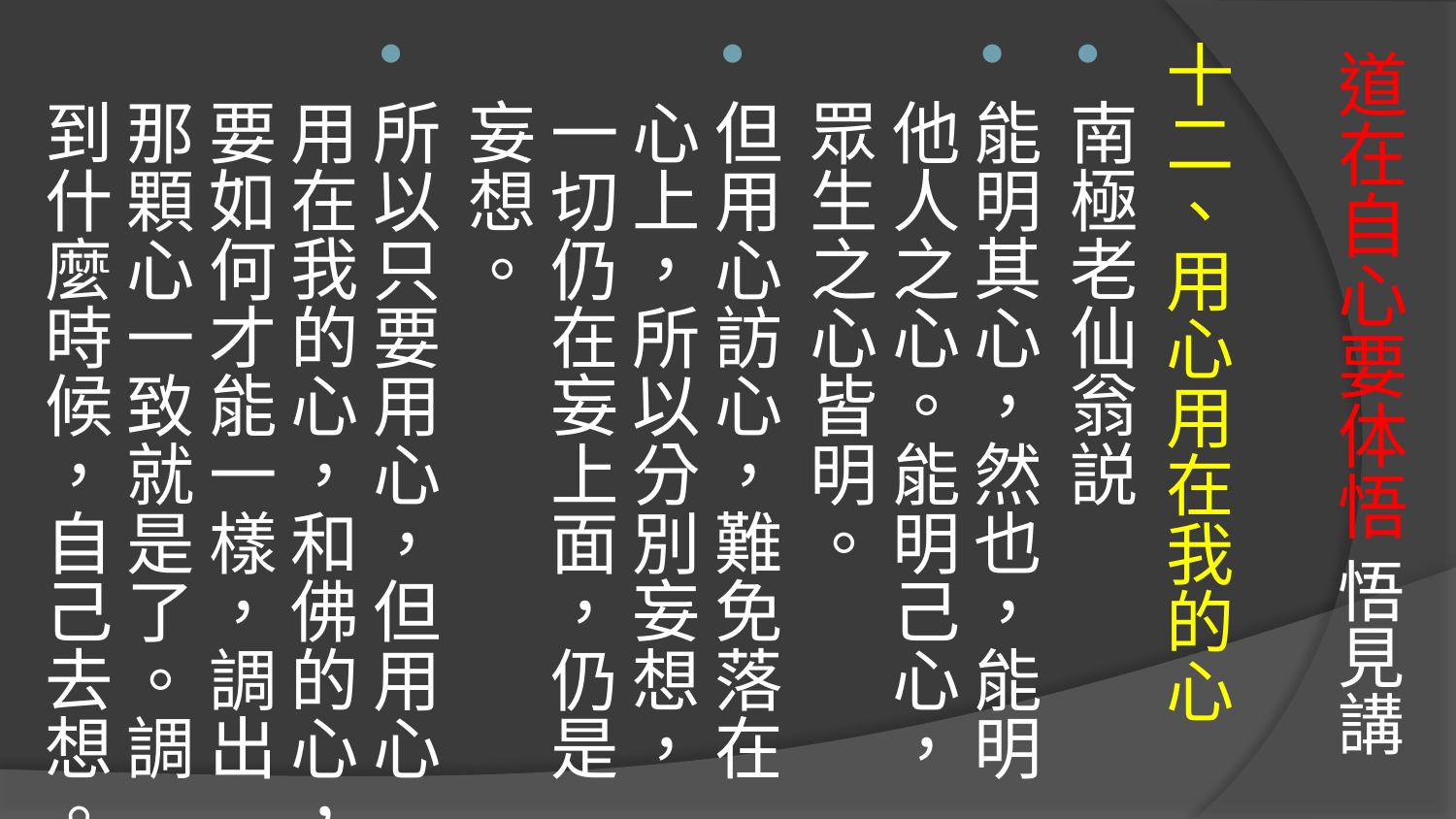

# 道在自心要体悟 悟見講
十二、用心用在我的心
南極老仙翁説
能明其心，然也，能明他人之心。能明己心，眾生之心皆明。
但用心訪心，難免落在心上，所以分別妄想，一切仍在妄上面，仍是妄想。
所以只要用心，但用心用在我的心，和佛的心，要如何才能一樣，調出那顆心一致就是了。調到什麼時候，自己去想。